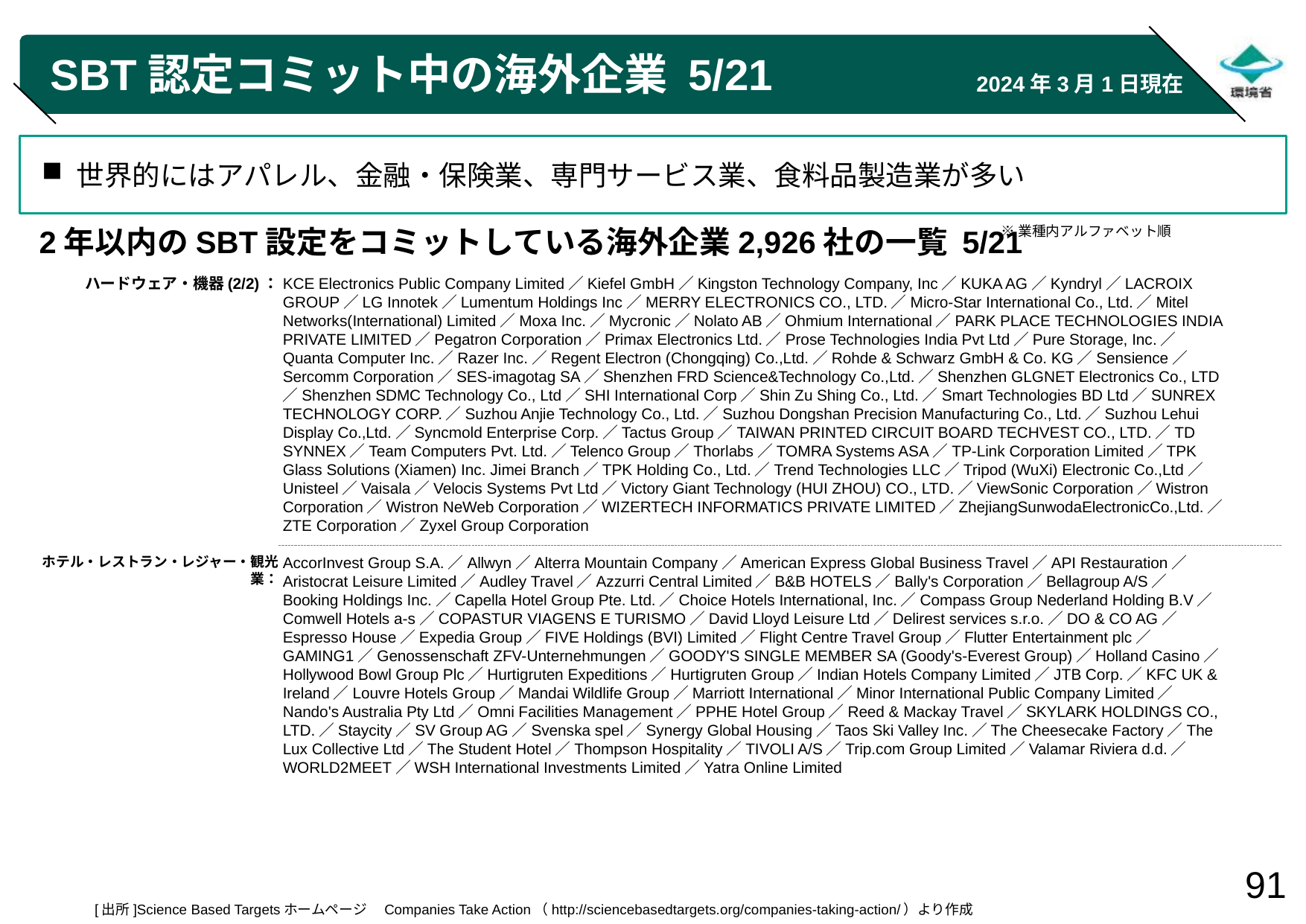

# SBT認定コミット中の海外企業 5/21
2024年3月1日現在
世界的にはアパレル、金融・保険業、専門サービス業、食料品製造業が多い
※業種内アルファベット順
2年以内のSBT設定をコミットしている海外企業2,926社の一覧 5/21
ハードウェア・機器(2/2)：

ホテル・レストラン・レジャー・観光業：

KCE Electronics Public Company Limited／Kiefel GmbH／Kingston Technology Company, Inc／KUKA AG／Kyndryl／LACROIX GROUP／LG Innotek／Lumentum Holdings Inc／MERRY ELECTRONICS CO., LTD.／Micro-Star International Co., Ltd.／Mitel Networks(International) Limited／Moxa Inc.／Mycronic／Nolato AB／Ohmium International／PARK PLACE TECHNOLOGIES INDIA PRIVATE LIMITED／Pegatron Corporation／Primax Electronics Ltd.／Prose Technologies India Pvt Ltd／Pure Storage, Inc.／Quanta Computer Inc.／Razer Inc.／Regent Electron (Chongqing) Co.,Ltd.／Rohde & Schwarz GmbH & Co. KG／Sensience／Sercomm Corporation／SES-imagotag SA／Shenzhen FRD Science&Technology Co.,Ltd.／Shenzhen GLGNET Electronics Co., LTD／Shenzhen SDMC Technology Co., Ltd／SHI International Corp／Shin Zu Shing Co., Ltd.／Smart Technologies BD Ltd／SUNREX TECHNOLOGY CORP.／Suzhou Anjie Technology Co., Ltd.／Suzhou Dongshan Precision Manufacturing Co., Ltd.／Suzhou Lehui Display Co.,Ltd.／Syncmold Enterprise Corp.／Tactus Group／TAIWAN PRINTED CIRCUIT BOARD TECHVEST CO., LTD.／TD SYNNEX／Team Computers Pvt. Ltd.／Telenco Group／Thorlabs／TOMRA Systems ASA／TP-Link Corporation Limited／TPK Glass Solutions (Xiamen) Inc. Jimei Branch／TPK Holding Co., Ltd.／Trend Technologies LLC／Tripod (WuXi) Electronic Co.,Ltd／Unisteel／Vaisala／Velocis Systems Pvt Ltd／Victory Giant Technology (HUI ZHOU) CO., LTD.／ViewSonic Corporation／Wistron Corporation／Wistron NeWeb Corporation／WIZERTECH INFORMATICS PRIVATE LIMITED／ZhejiangSunwodaElectronicCo.,Ltd.／ZTE Corporation／Zyxel Group Corporation

AccorInvest Group S.A.／Allwyn／Alterra Mountain Company／American Express Global Business Travel／API Restauration／Aristocrat Leisure Limited／Audley Travel／Azzurri Central Limited／B&B HOTELS／Bally's Corporation／Bellagroup A/S／Booking Holdings Inc.／Capella Hotel Group Pte. Ltd.／Choice Hotels International, Inc.／Compass Group Nederland Holding B.V／Comwell Hotels a-s／COPASTUR VIAGENS E TURISMO／David Lloyd Leisure Ltd／Delirest services s.r.o.／DO & CO AG／Espresso House／Expedia Group／FIVE Holdings (BVI) Limited／Flight Centre Travel Group／Flutter Entertainment plc／GAMING1／Genossenschaft ZFV-Unternehmungen／GOODY'S SINGLE MEMBER SA (Goody's-Everest Group)／Holland Casino／Hollywood Bowl Group Plc／Hurtigruten Expeditions／Hurtigruten Group／Indian Hotels Company Limited／JTB Corp.／KFC UK & Ireland／Louvre Hotels Group／Mandai Wildlife Group／Marriott International／Minor International Public Company Limited／Nando's Australia Pty Ltd／Omni Facilities Management／PPHE Hotel Group／Reed & Mackay Travel／SKYLARK HOLDINGS CO., LTD.／Staycity／SV Group AG／Svenska spel／Synergy Global Housing／Taos Ski Valley Inc.／The Cheesecake Factory／The Lux Collective Ltd／The Student Hotel／Thompson Hospitality／TIVOLI A/S／Trip.com Group Limited／Valamar Riviera d.d.／WORLD2MEET／WSH International Investments Limited／Yatra Online Limited

[出所]Science Based Targetsホームページ　Companies Take Action（http://sciencebasedtargets.org/companies-taking-action/）より作成